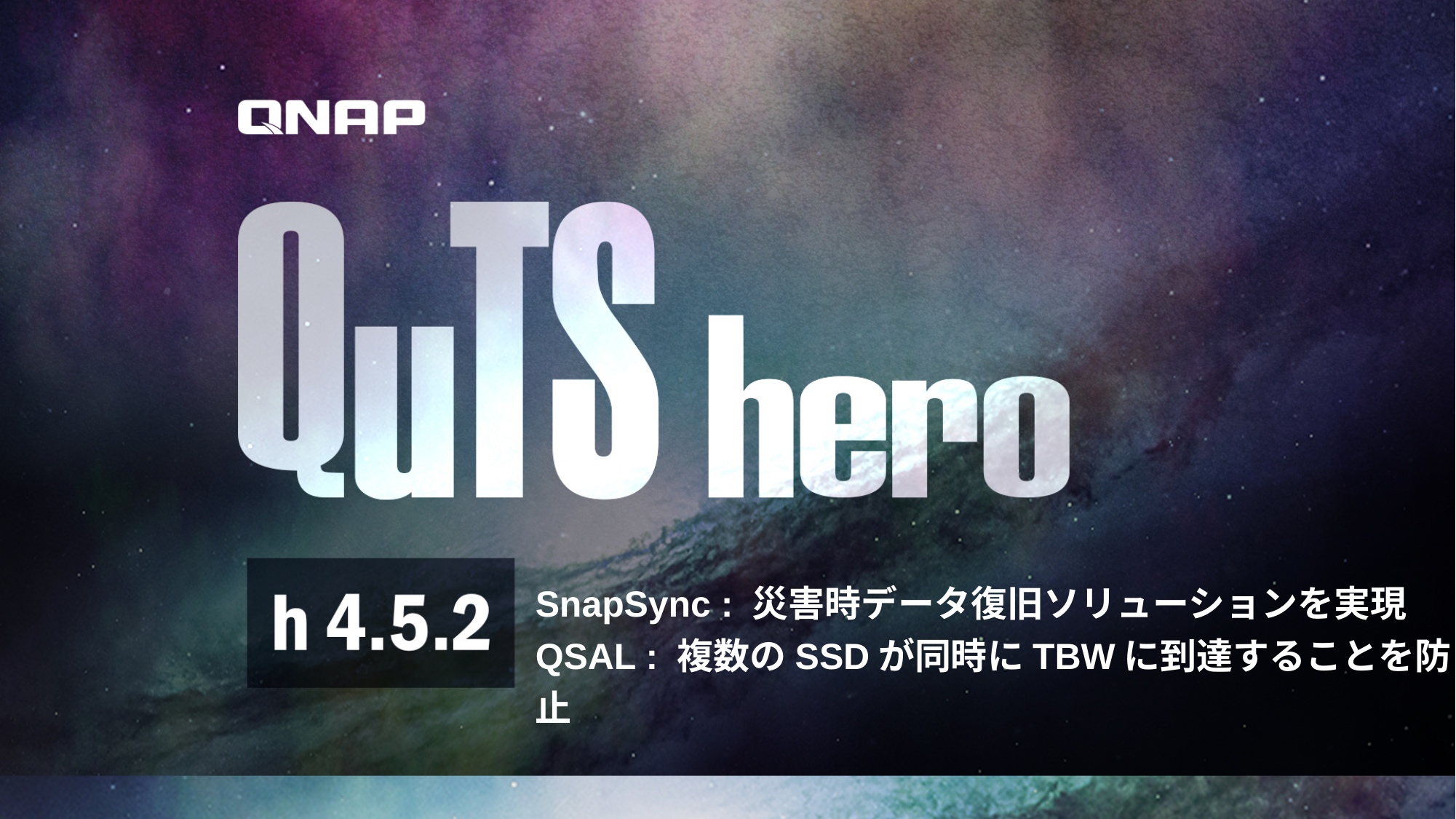

SnapSync : 災害時データ復旧ソリューションを実現
QSAL : 複数のSSDが同時にTBWに到達することを防止